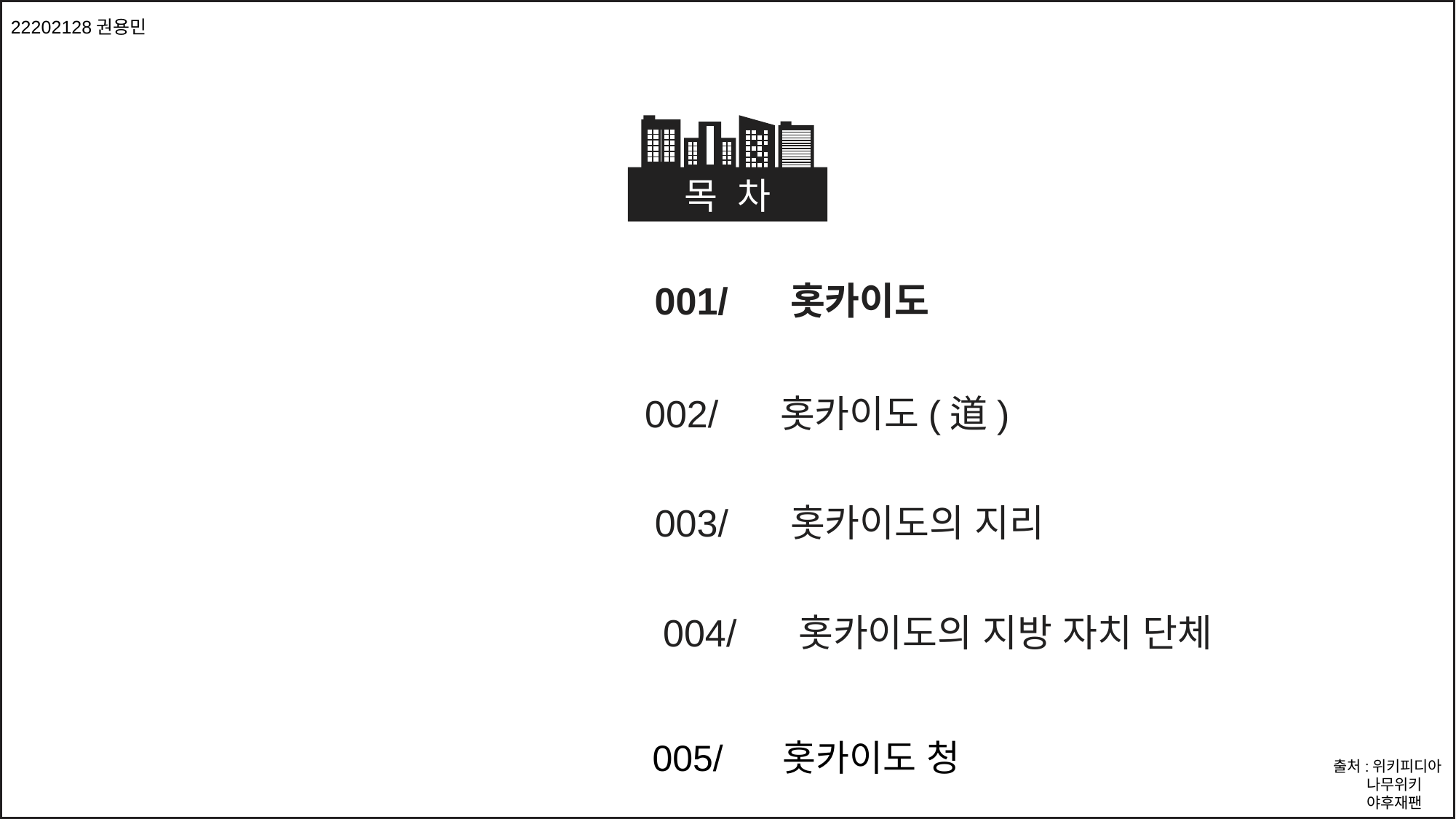

22202128권용민
목 차
001/     홋카이도
002/     홋카이도(道)
003/     홋카이도의 지리
004/     홋카이도의 지방 자치 단체
005/     홋카이도 청
출처:위키피디아
       나무위키
       야후재팬